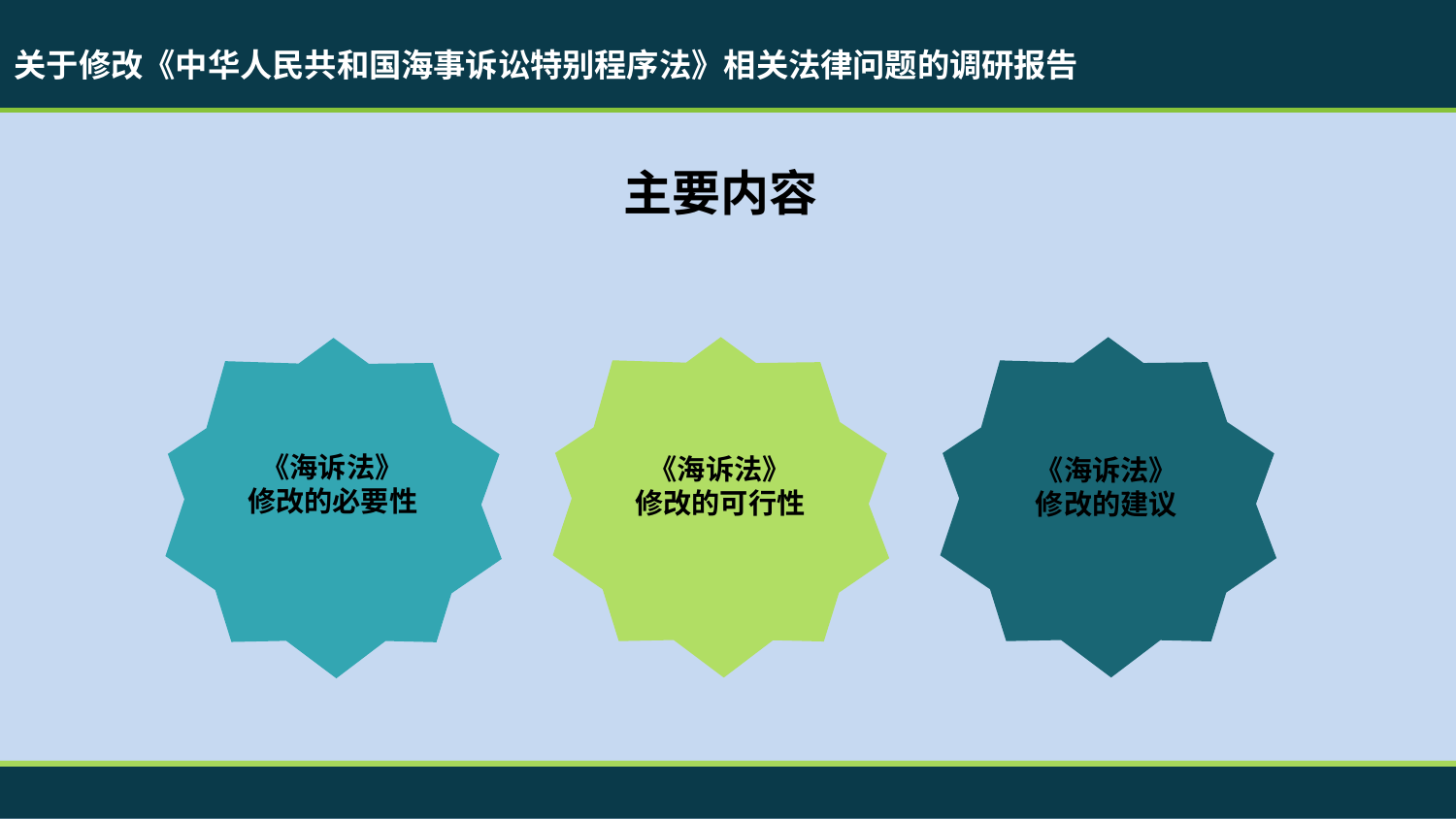

关于修改《中华人民共和国海事诉讼特别程序法》相关法律问题的调研报告
主要内容

《海诉法》
修改的必要性
《海诉法》
修改的可行性
《海诉法》
修改的建议